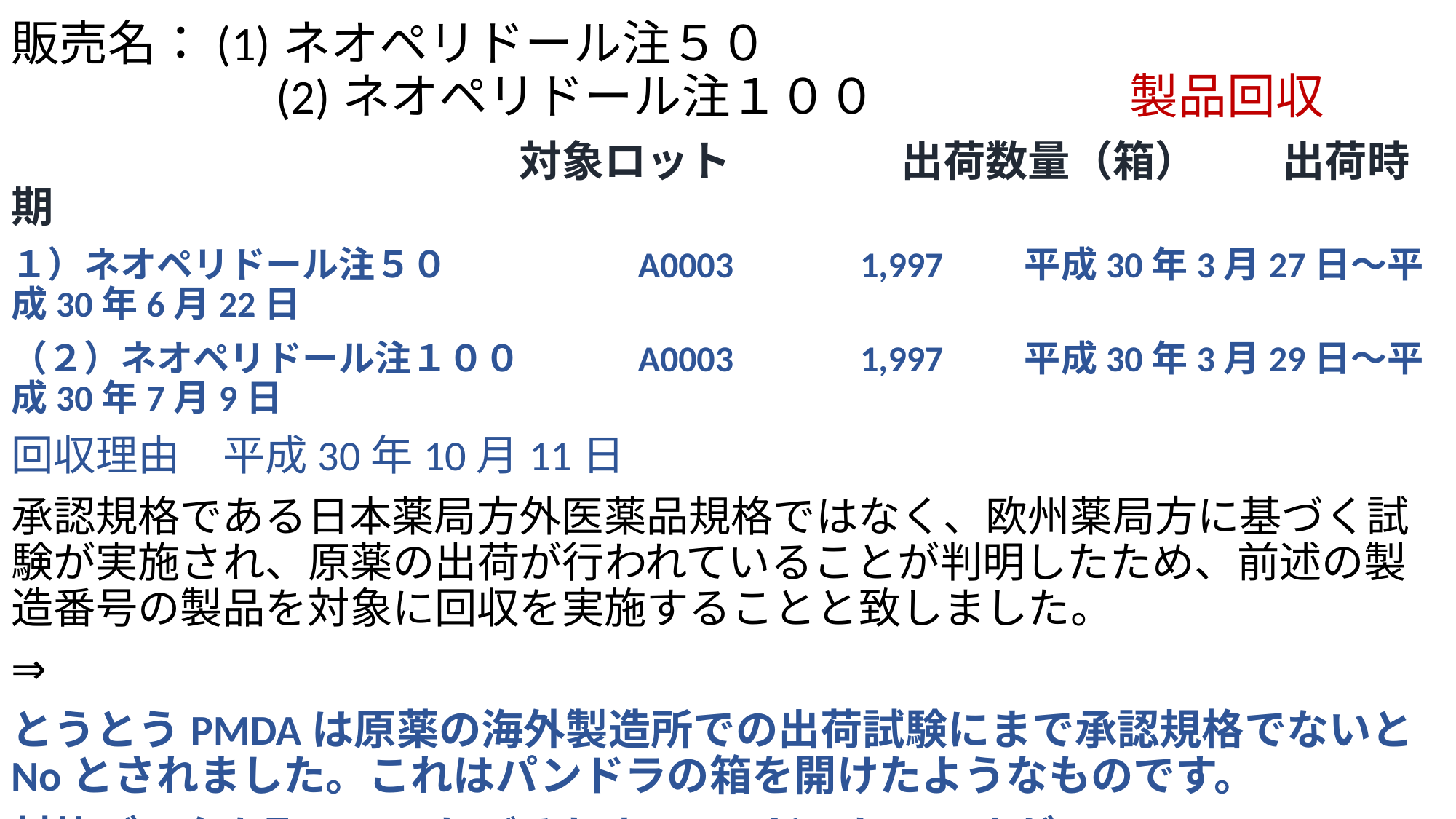

# 販売名：(1)ネオペリドール注５０ 　　　　　 (2)ネオペリドール注１００ 　　　　　製品回収
　　　　　　　　　　　　対象ロット　　　　出荷数量（箱）　　出荷時期
１）ネオペリドール注５０　　　　　A0003　　　1,997　　平成30年3月27日～平成30年6月22日
（２）ネオペリドール注１００　　　A0003　　　1,997　　平成30年3月29日～平成30年7月9日
回収理由　平成30年10月11日
承認規格である日本薬局方外医薬品規格ではなく、欧州薬局方に基づく試験が実施され、原薬の出荷が行われていることが判明したため、前述の製造番号の製品を対象に回収を実施することと致しました。
⇒
とうとうPMDAは原薬の海外製造所での出荷試験にまで承認規格でないとNoとされました。これはパンドラの箱を開けたようなものです。
対比データを取っていればそれまでOKだったのですが・・・。